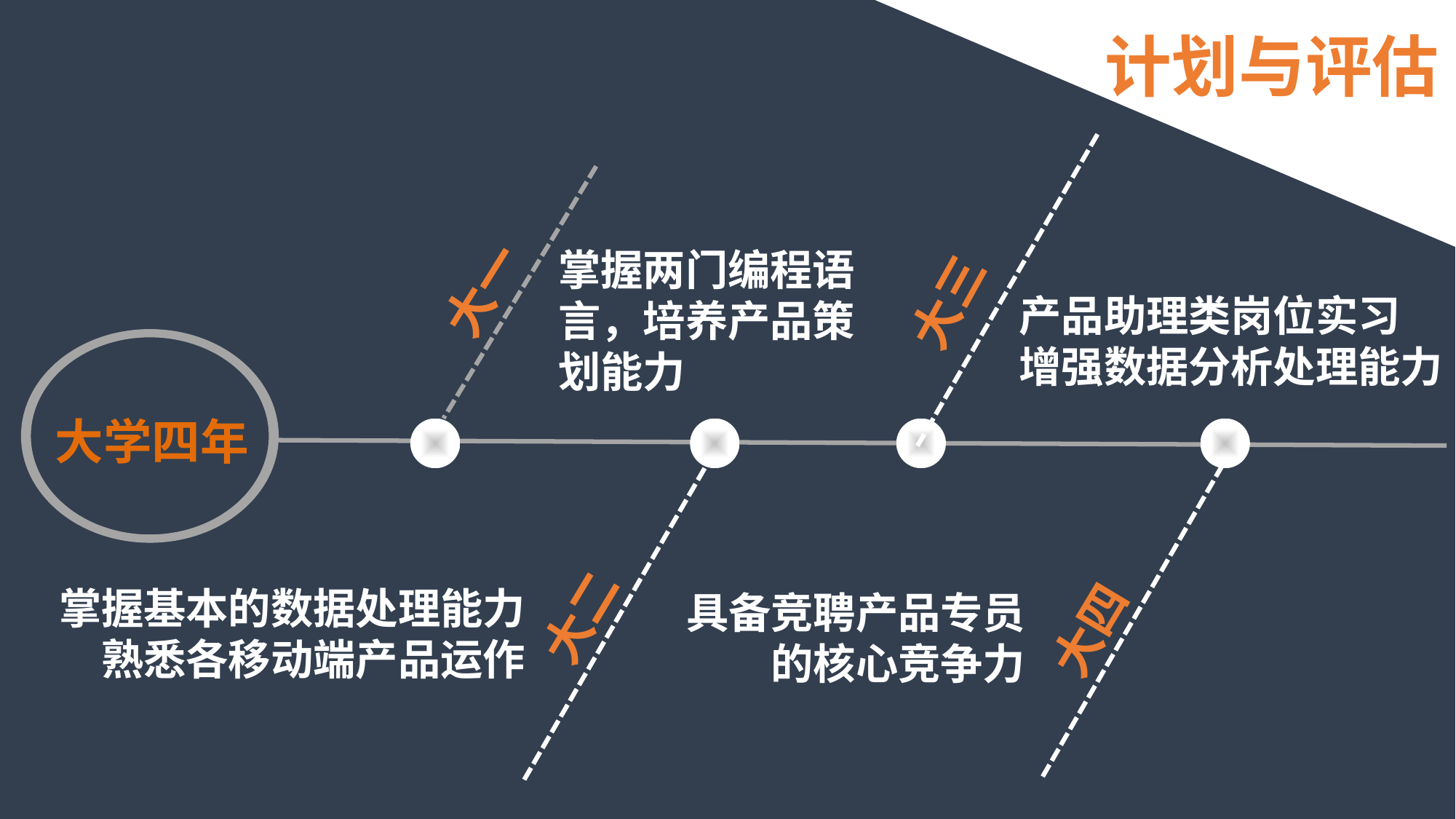

计划与评估

大一
大三
掌握两门编程语言，培养产品策划能力
产品助理类岗位实习
增强数据分析处理能力

大学四年

大二
大四
掌握基本的数据处理能力
熟悉各移动端产品运作
具备竞聘产品专员的核心竞争力